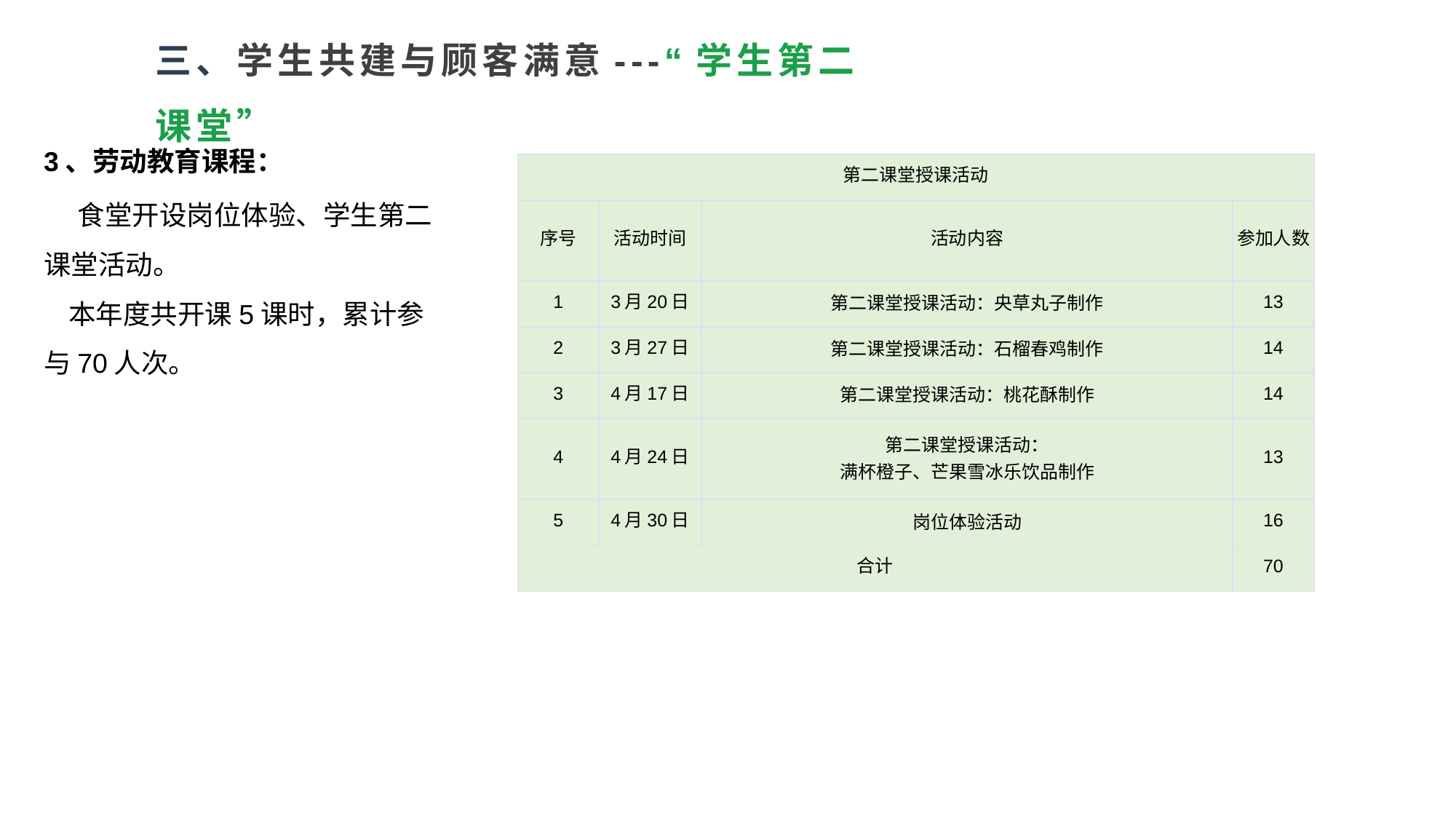

# 三、学生共建与顾客满意---“学生第二课堂”
3、劳动教育课程：
    食堂开设岗位体验、学生第二课堂活动。
   本年度共开课5课时，累计参与70人次。

| 第二课堂授课活动 |  |  |  |
| --- | --- | --- | --- |
| 序号 | 活动时间 | 活动内容 | 参加人数 |
| 1 | 3月20日 | 第二课堂授课活动：央草丸子制作 | 13 |
| 2 | 3月27日 | 第二课堂授课活动：石榴春鸡制作 | 14 |
| 3 | 4月17日 | 第二课堂授课活动：桃花酥制作 | 14 |
| 4 | 4月24日 | 第二课堂授课活动： 满杯橙子、芒果雪冰乐饮品制作 | 13 |
| 5 | 4月30日 | 岗位体验活动 | 16 |
| 合计 |  |  | 70 |